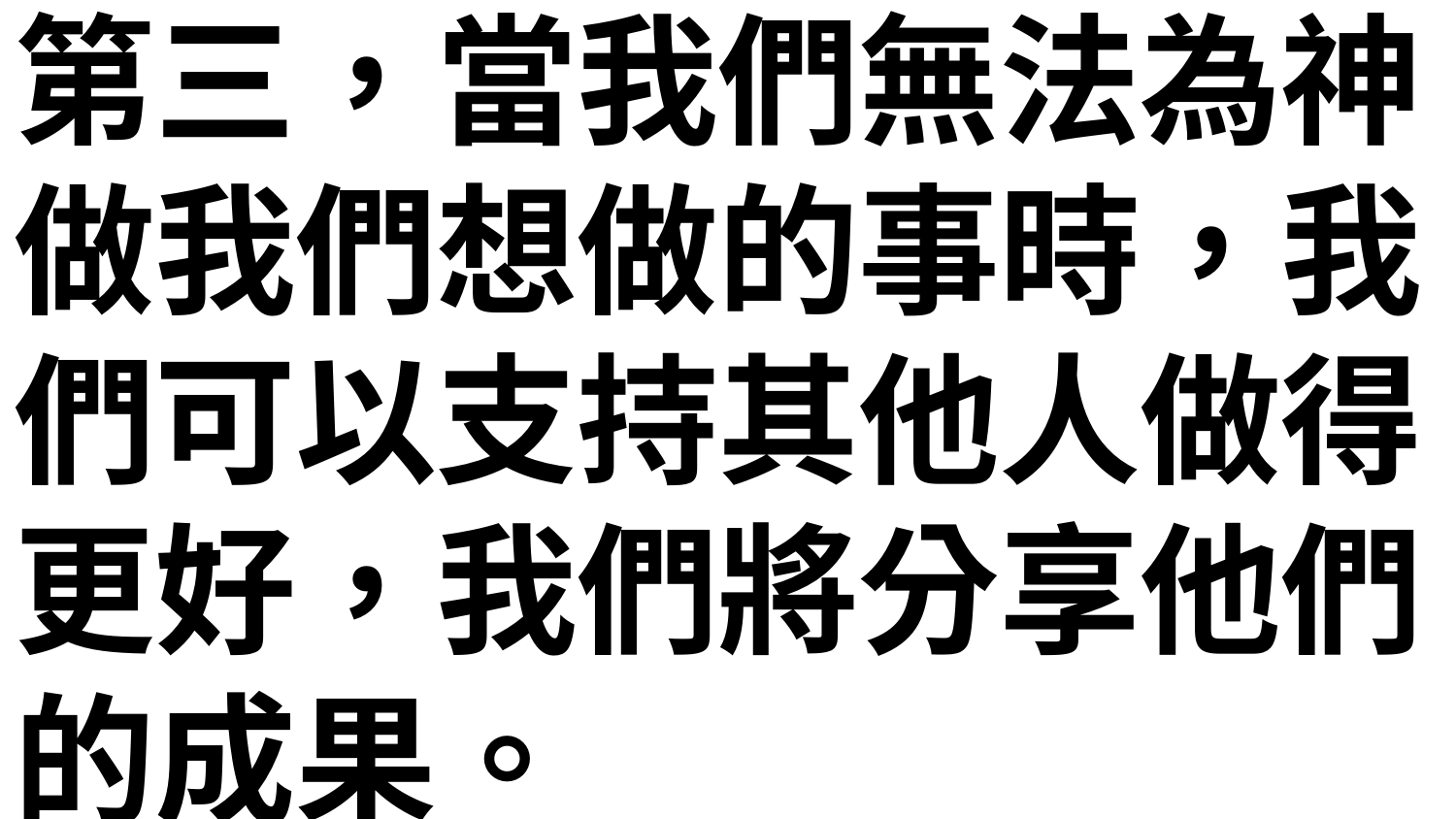

第三，當我們無法為神做我們想做的事時，我們可以支持其他人做得更好，我們將分享他們的成果。